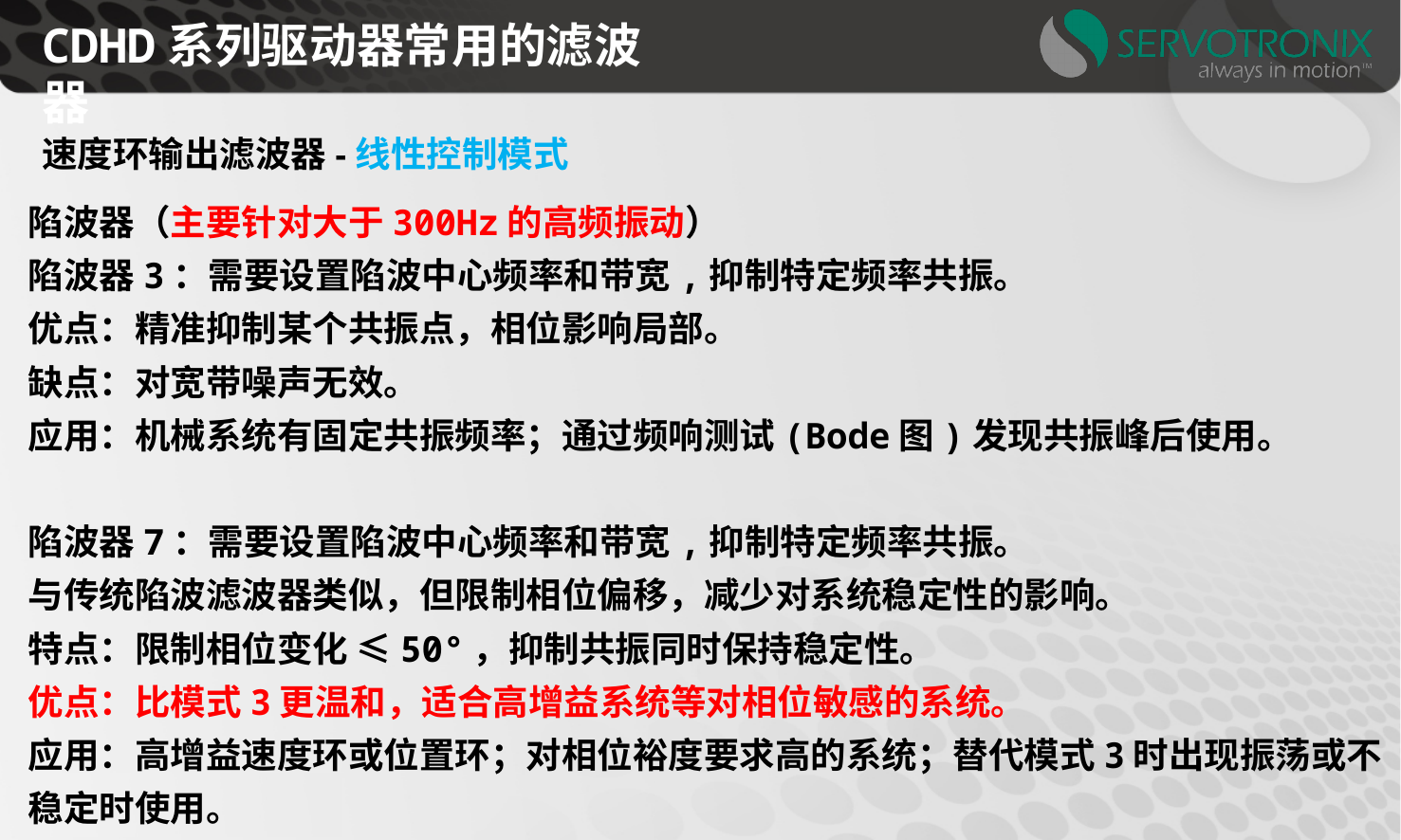

CDHD系列驱动器常用的滤波器
速度环输出滤波器-线性控制模式
陷波器（主要针对大于300Hz的高频振动）
陷波器3：需要设置陷波中心频率和带宽,抑制特定频率共振。
优点：精准抑制某个共振点，相位影响局部。
缺点：对宽带噪声无效。
应用：机械系统有固定共振频率；通过频响测试(Bode图)发现共振峰后使用。

陷波器7：需要设置陷波中心频率和带宽,抑制特定频率共振。
与传统陷波滤波器类似，但限制相位偏移，减少对系统稳定性的影响。
特点：限制相位变化 ≤50°，抑制共振同时保持稳定性。
优点：比模式3更温和，适合高增益系统等对相位敏感的系统。
应用：高增益速度环或位置环；对相位裕度要求高的系统；替代模式3时出现振荡或不稳定时使用。